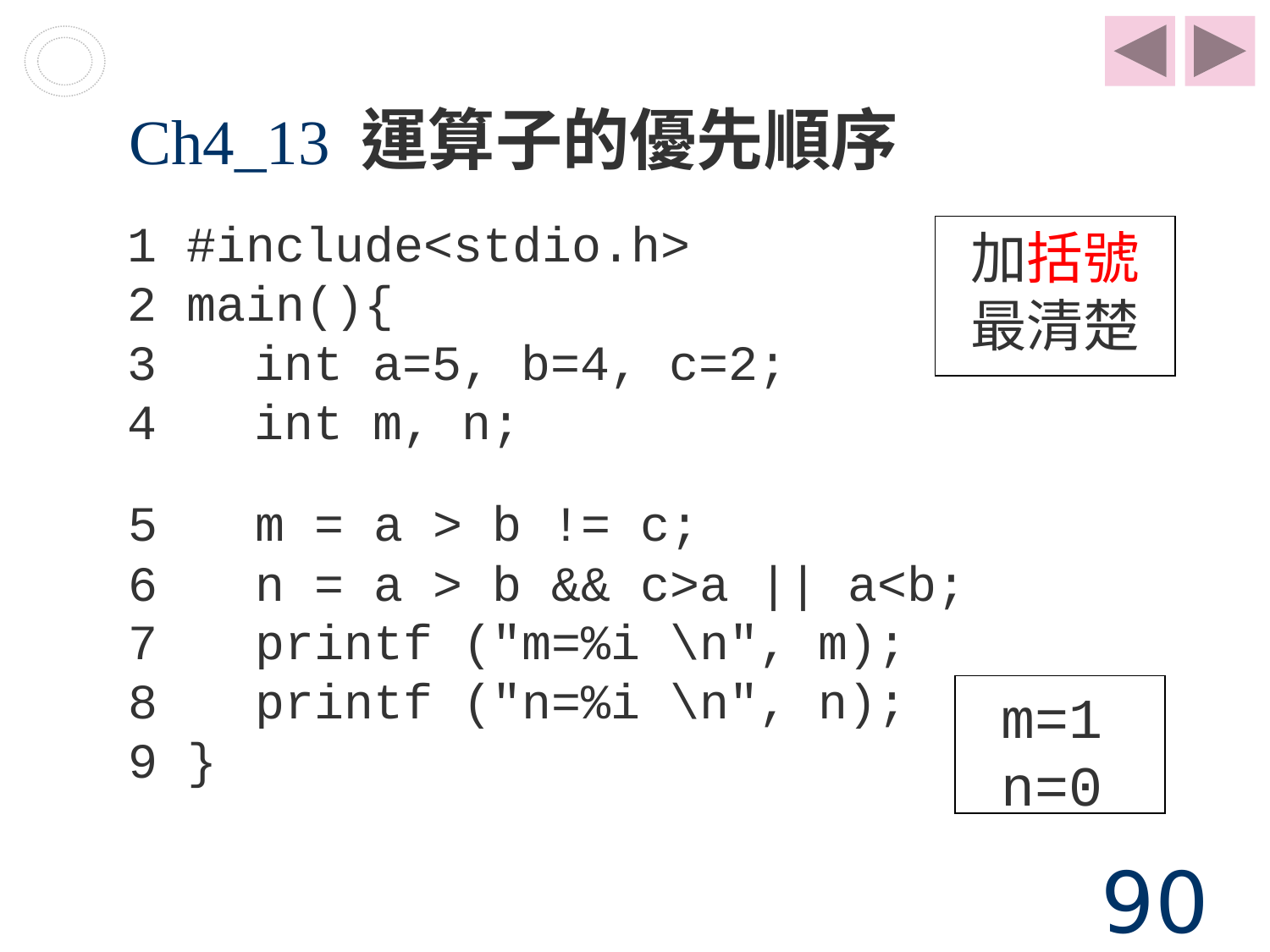

# Ch4_13 運算子的優先順序
1 #include<stdio.h>
2 main(){
3	int a=5, b=4, c=2;
4	int m, n;
加括號
最清楚
5	m = a > b != c;
6	n = a > b && c>a || a<b;
7	printf ("m=%i \n", m);
8	printf ("n=%i \n", n);
9 }
 m=1
 n=0
90